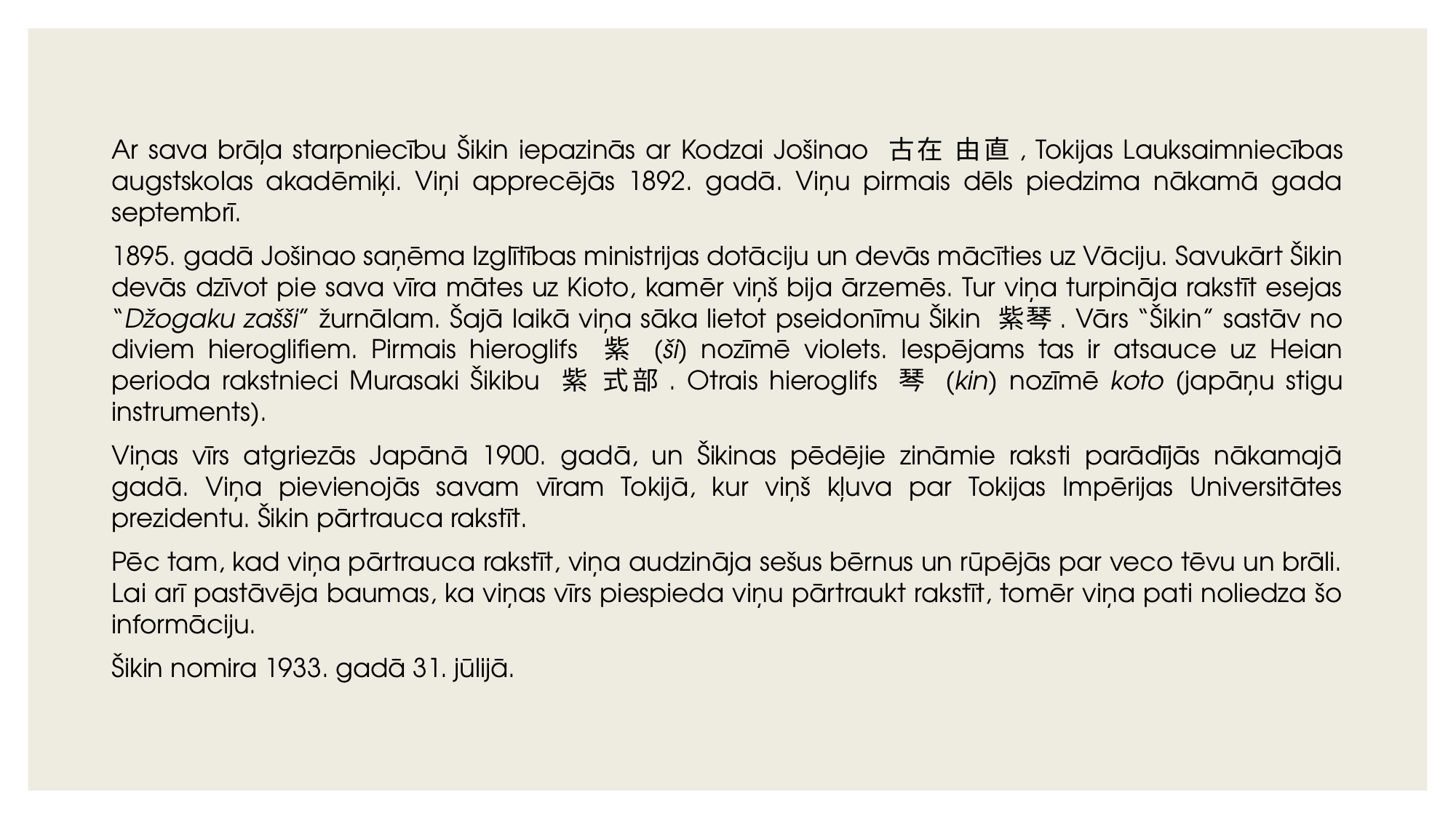

Ar sava brāļa starpniecību Šikin iepazinās ar Kodzai Jošinao 古在 由直, Tokijas Lauksaimniecības augstskolas akadēmiķi. Viņi apprecējās 1892. gadā. Viņu pirmais dēls piedzima nākamā gada septembrī.
1895. gadā Jošinao saņēma Izglītības ministrijas dotāciju un devās mācīties uz Vāciju. Savukārt Šikin devās dzīvot pie sava vīra mātes uz Kioto, kamēr viņš bija ārzemēs. Tur viņa turpināja rakstīt esejas “Džogaku zašši” žurnālam. Šajā laikā viņa sāka lietot pseidonīmu Šikin 紫琴. Vārs “Šikin” sastāv no diviem hieroglifiem. Pirmais hieroglifs 紫 (ši) nozīmē violets. Iespējams tas ir atsauce uz Heian perioda rakstnieci Murasaki Šikibu 紫 式部. Otrais hieroglifs 琴 (kin) nozīmē koto (japāņu stigu instruments).
Viņas vīrs atgriezās Japānā 1900. gadā, un Šikinas pēdējie zināmie raksti parādījās nākamajā gadā. Viņa pievienojās savam vīram Tokijā, kur viņš kļuva par Tokijas Impērijas Universitātes prezidentu. Šikin pārtrauca rakstīt.
Pēc tam, kad viņa pārtrauca rakstīt, viņa audzināja sešus bērnus un rūpējās par veco tēvu un brāli. Lai arī pastāvēja baumas, ka viņas vīrs piespieda viņu pārtraukt rakstīt, tomēr viņa pati noliedza šo informāciju.
Šikin nomira 1933. gadā 31. jūlijā.